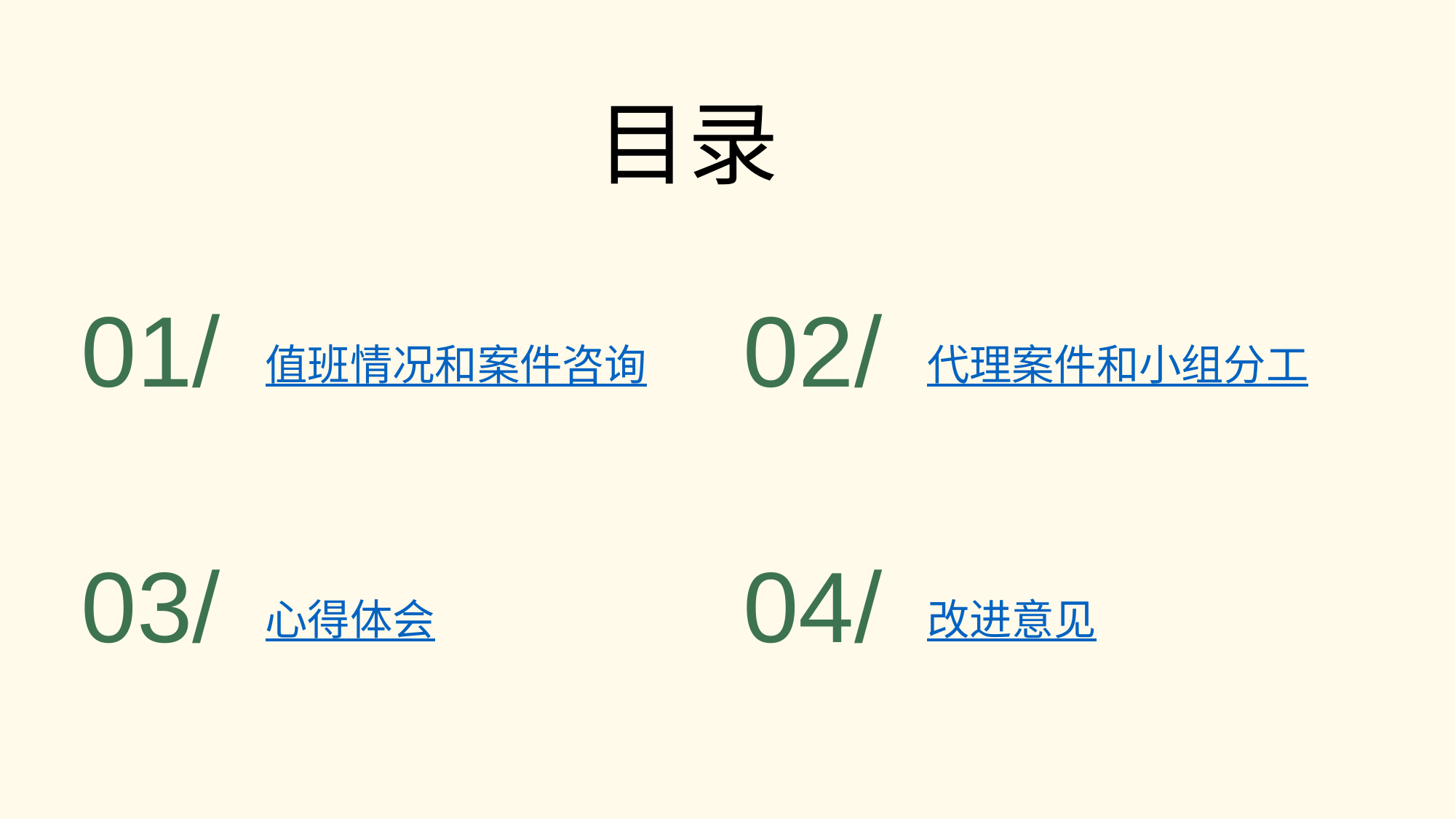

目录
01/
02/
值班情况和案件咨询
代理案件和小组分工
03/
04/
心得体会
改进意见